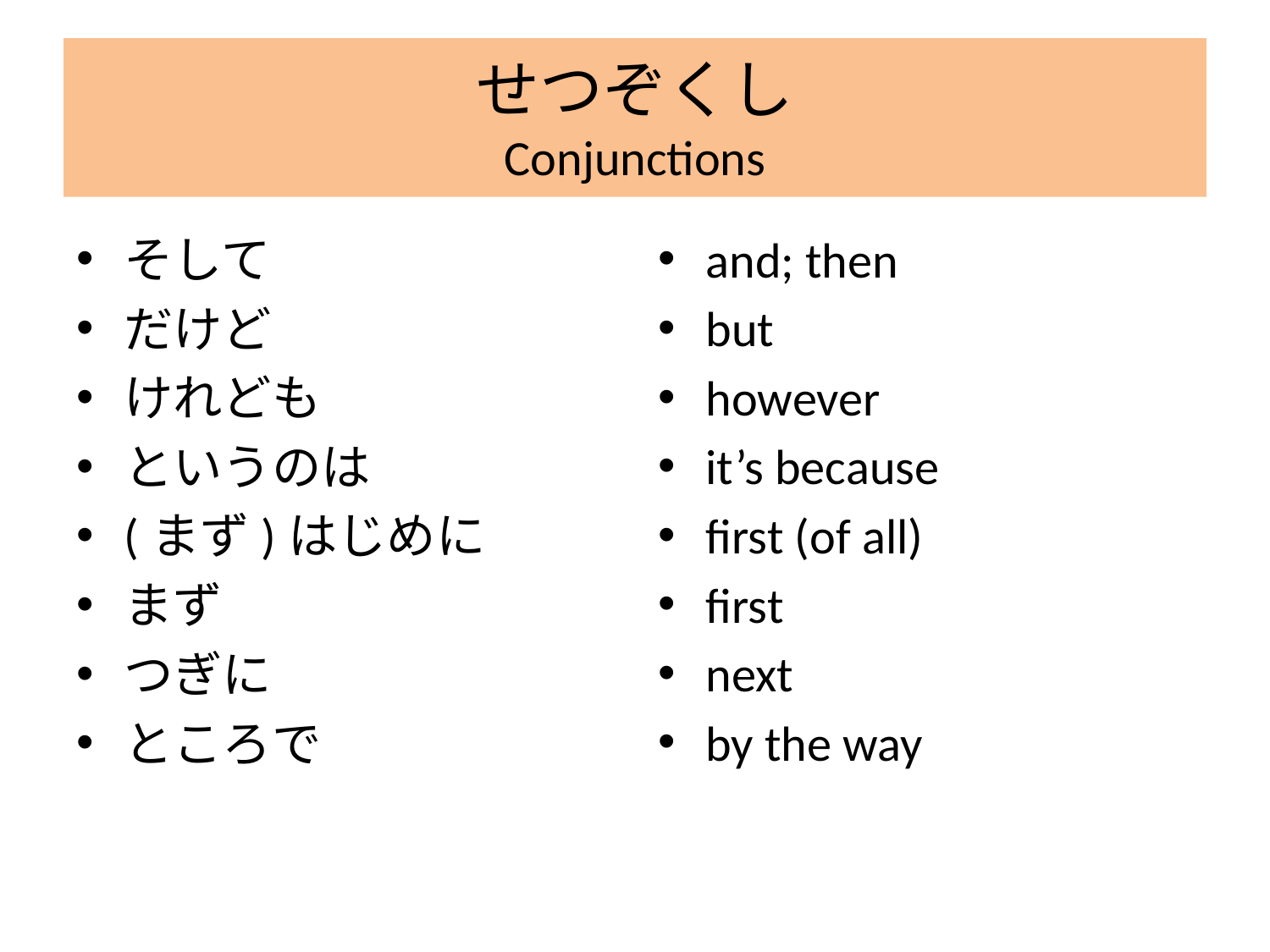

# せつぞくし Conjunctions
そして
だけど
けれども
というのは
(まず)はじめに
まず
つぎに
ところで
and; then
but
however
it’s because
first (of all)
first
next
by the way